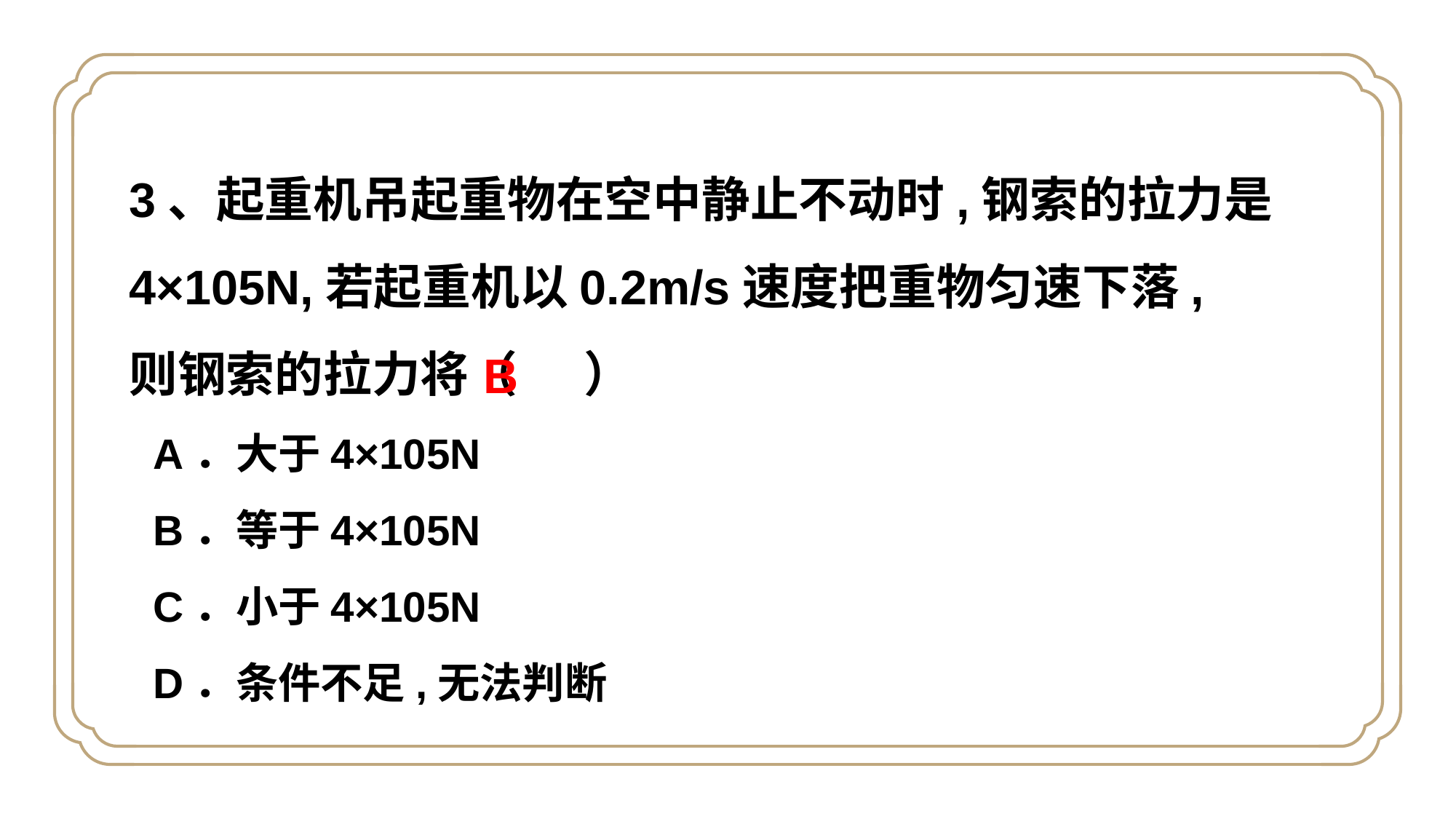

3、起重机吊起重物在空中静止不动时,钢索的拉力是4×105N,若起重机以0.2m/s速度把重物匀速下落,   则钢索的拉力将（      ）
  A．大于4×105N
  B．等于4×105N
  C．小于4×105N
  D．条件不足,无法判断

B